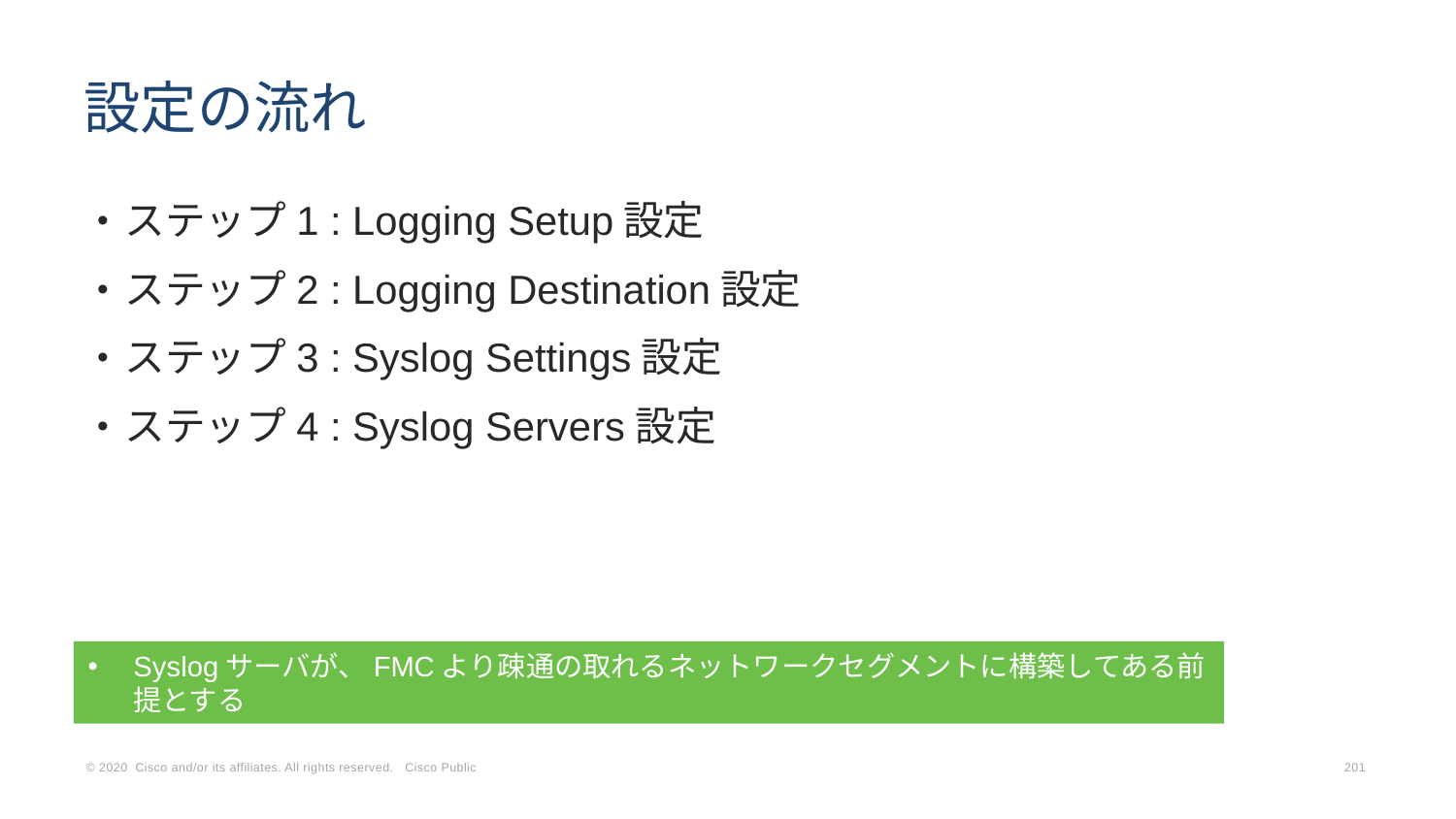

# 設定の流れ
ステップ1 : Logging Setup設定
ステップ2 : Logging Destination設定
ステップ3 : Syslog Settings設定
ステップ4 : Syslog Servers設定

Syslogサーバが、FMCより疎通の取れるネットワークセグメントに構築してある前提とする